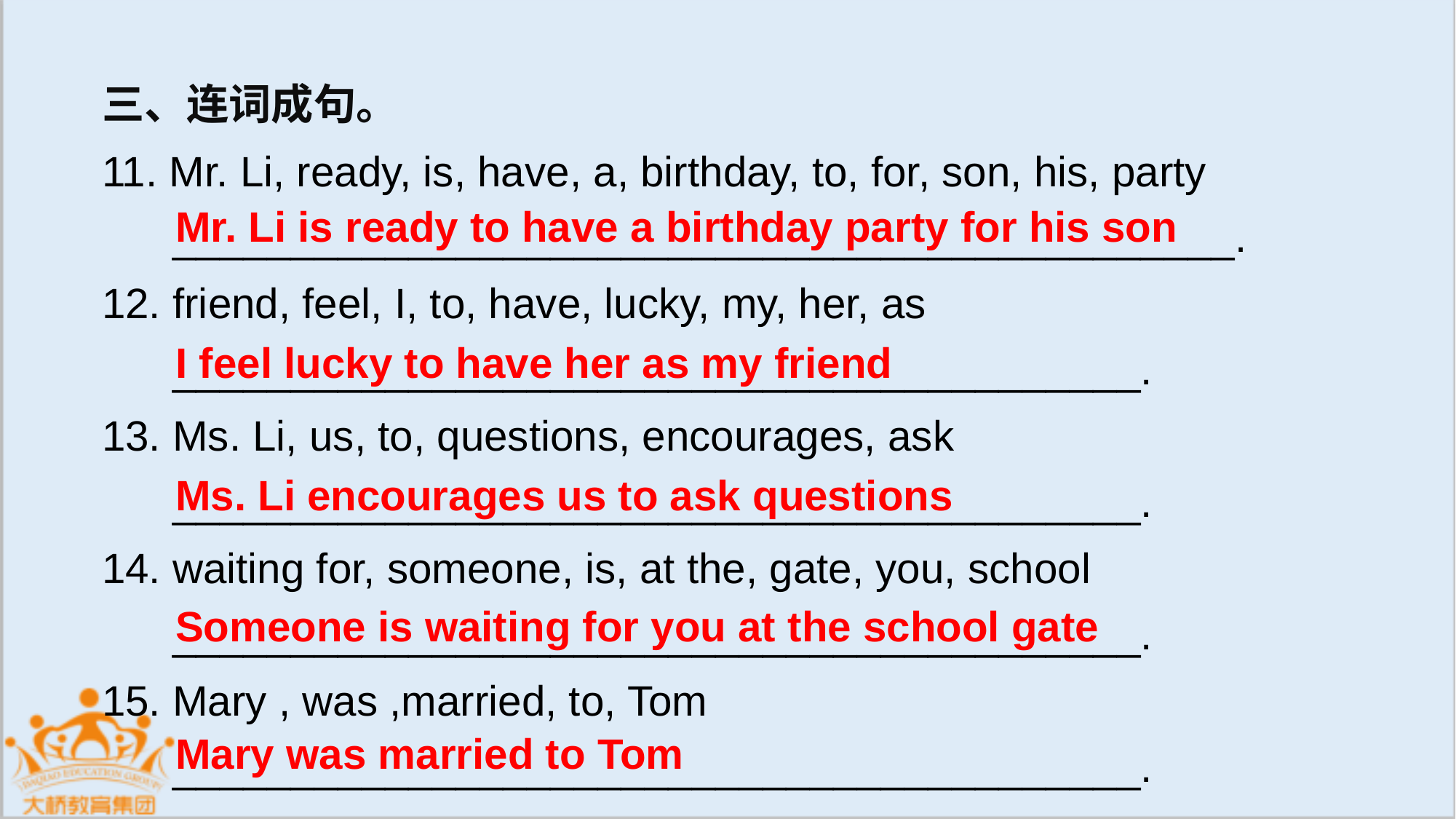

三、连词成句。
11. Mr. Li, ready, is, have, a, birthday, to, for, son, his, party
      _____________________________________________.
12. friend, feel, I, to, have, lucky, my, her, as
      _________________________________________.
13. Ms. Li, us, to, questions, encourages, ask
      _________________________________________.
14. waiting for, someone, is, at the, gate, you, school
      _________________________________________.
15. Mary , was ,married, to, Tom
      _________________________________________.
Mr. Li is ready to have a birthday party for his son
I feel lucky to have her as my friend
Ms. Li encourages us to ask questions
Someone is waiting for you at the school gate
Mary was married to Tom